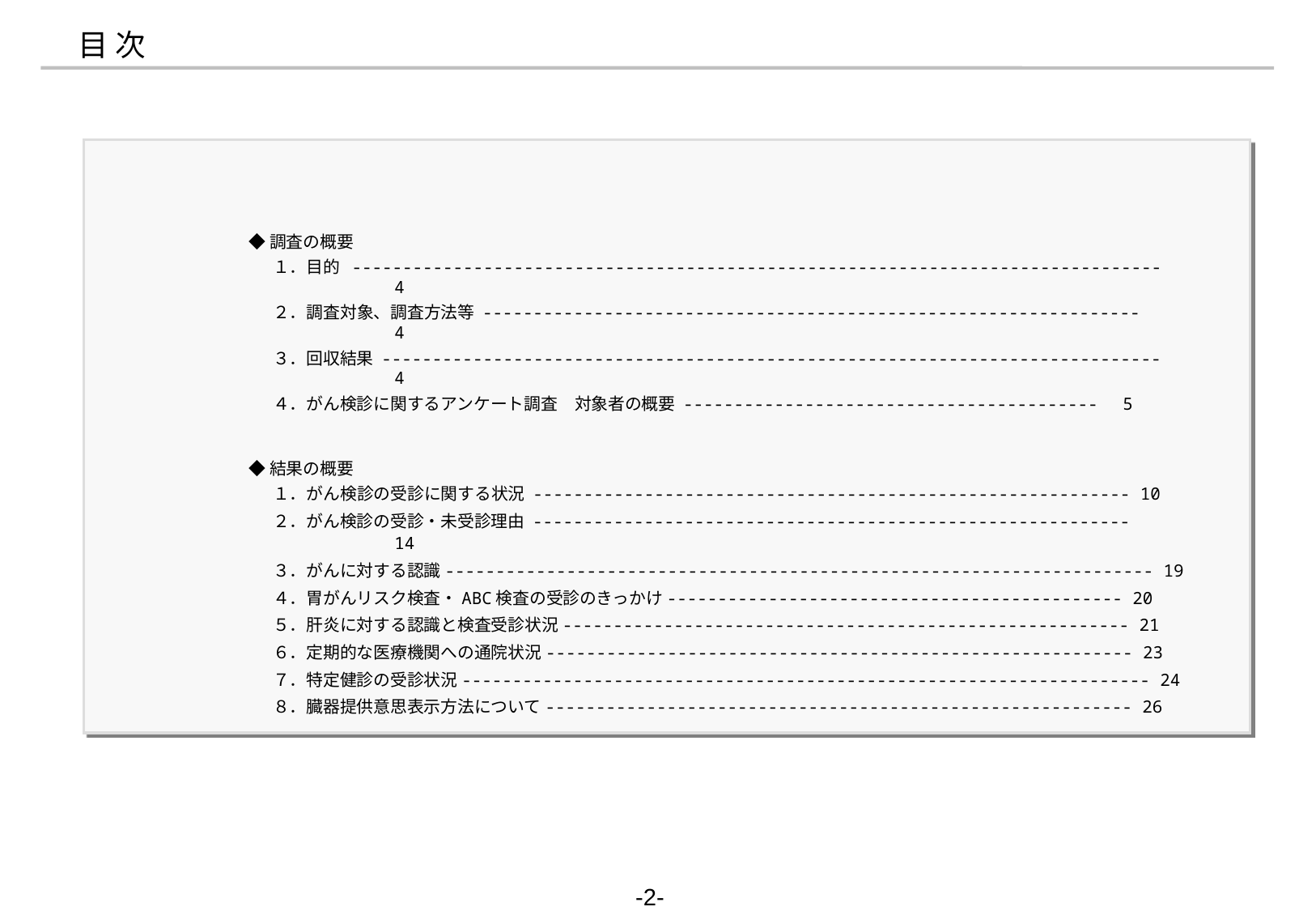

# 目 次

◆調査の概要
１．目的  --------------------------------------------------------------------------------	4
	２．調査対象、調査方法等 -----------------------------------------------------------------	4
３．回収結果 -----------------------------------------------------------------------------	4
４．がん検診に関するアンケート調査　対象者の概要 -----------------------------------------	5

◆結果の概要
	１．がん検診の受診に関する状況 ----------------------------------------------------------- 10
２．がん検診の受診・未受診理由 -----------------------------------------------------------	14
３．がんに対する認識---------------------------------------------------------------------- 19
４．胃がんリスク検査・ABC検査の受診のきっかけ--------------------------------------------- 20
５．肝炎に対する認識と検査受診状況-------------------------------------------------------- 21
６．定期的な医療機関への通院状況---------------------------------------------------------- 23
７．特定健診の受診状況-------------------------------------------------------------------- 24
８．臓器提供意思表示方法について---------------------------------------------------------- 26
-2-